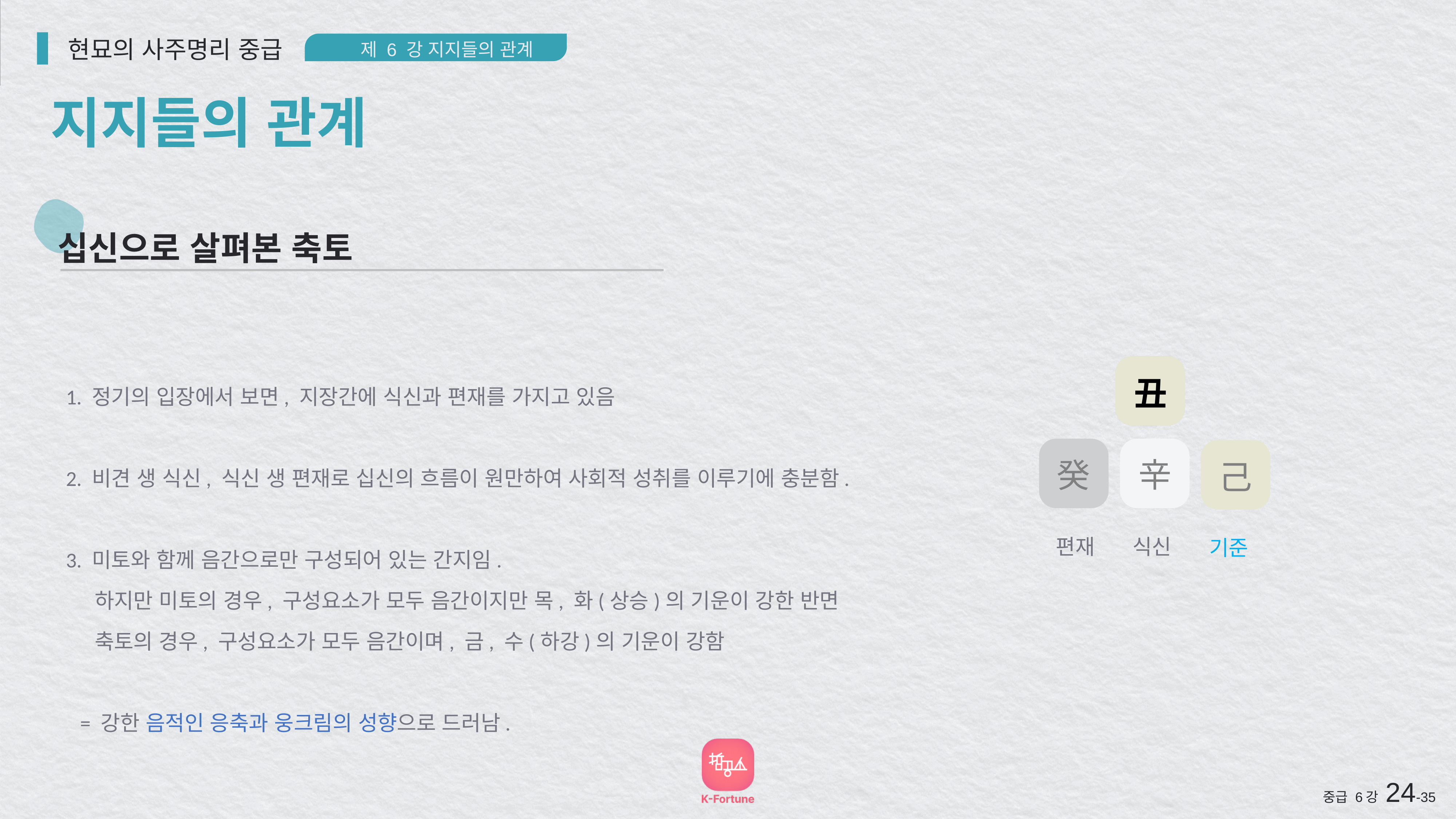

현묘의 사주명리 중급

제 6 강 지지들의 관계
지지들의 관계

십신으로 살펴본 축토

亥

丑
1. 정기의 입장에서 보면, 지장간에 식신과 편재를 가지고 있음

2. 비견 생 식신, 식신 생 편재로 십신의 흐름이 원만하여 사회적 성취를 이루기에 충분함.

3. 미토와 함께 음간으로만 구성되어 있는 간지임.
    하지만 미토의 경우, 구성요소가 모두 음간이지만 목, 화(상승)의 기운이 강한 반면
    축토의 경우, 구성요소가 모두 음간이며, 금, 수(하강)의 기운이 강함

   = 강한 음적인 응축과 웅크림의 성향으로 드러남.

癸

辛

己
편재
식신
기준